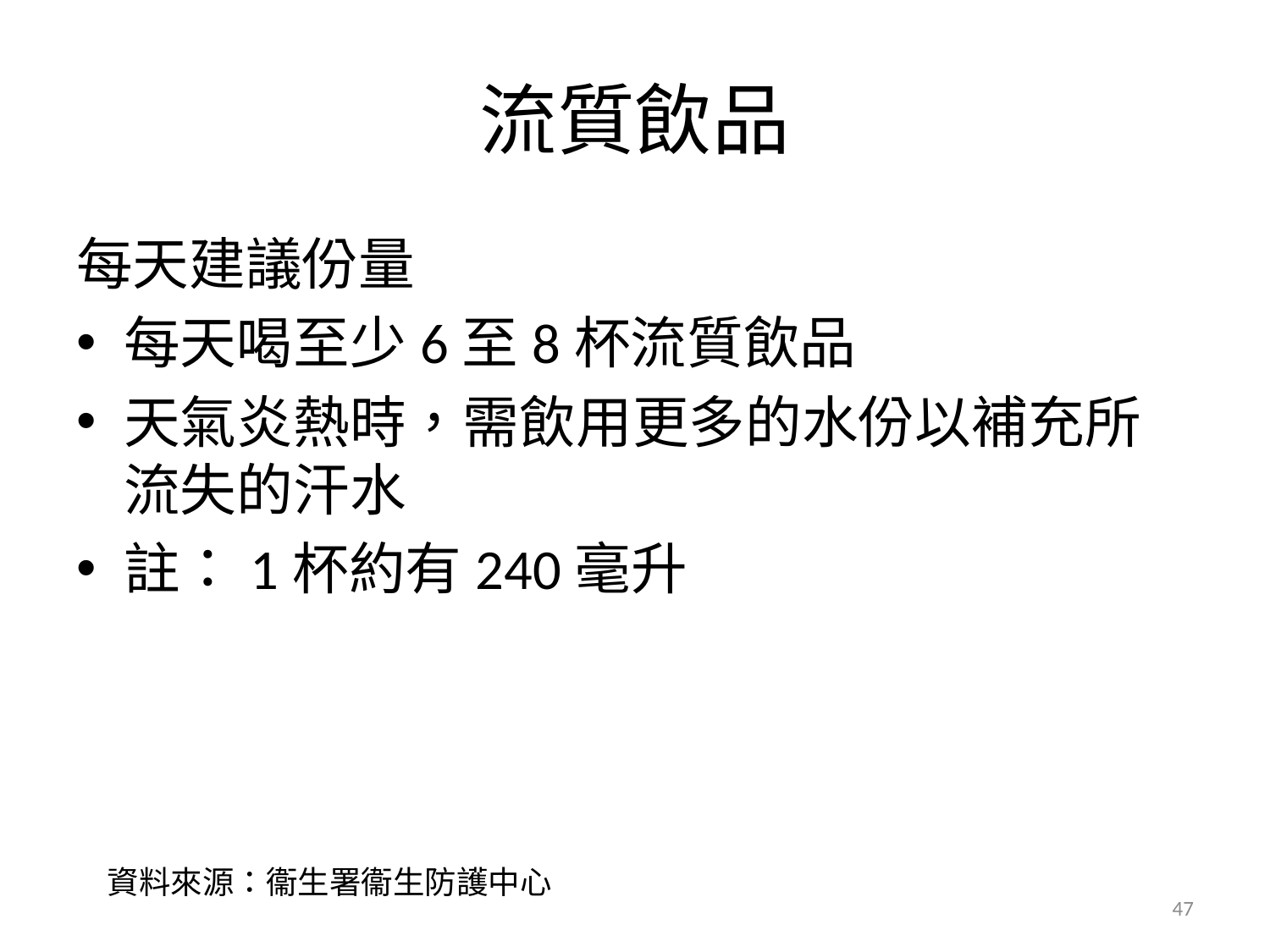

# 流質飲品
每天建議份量
每天喝至少6至8杯流質飲品
天氣炎熱時，需飲用更多的水份以補充所流失的汗水
註：1杯約有240毫升
資料來源：衞生署衞生防護中心
47